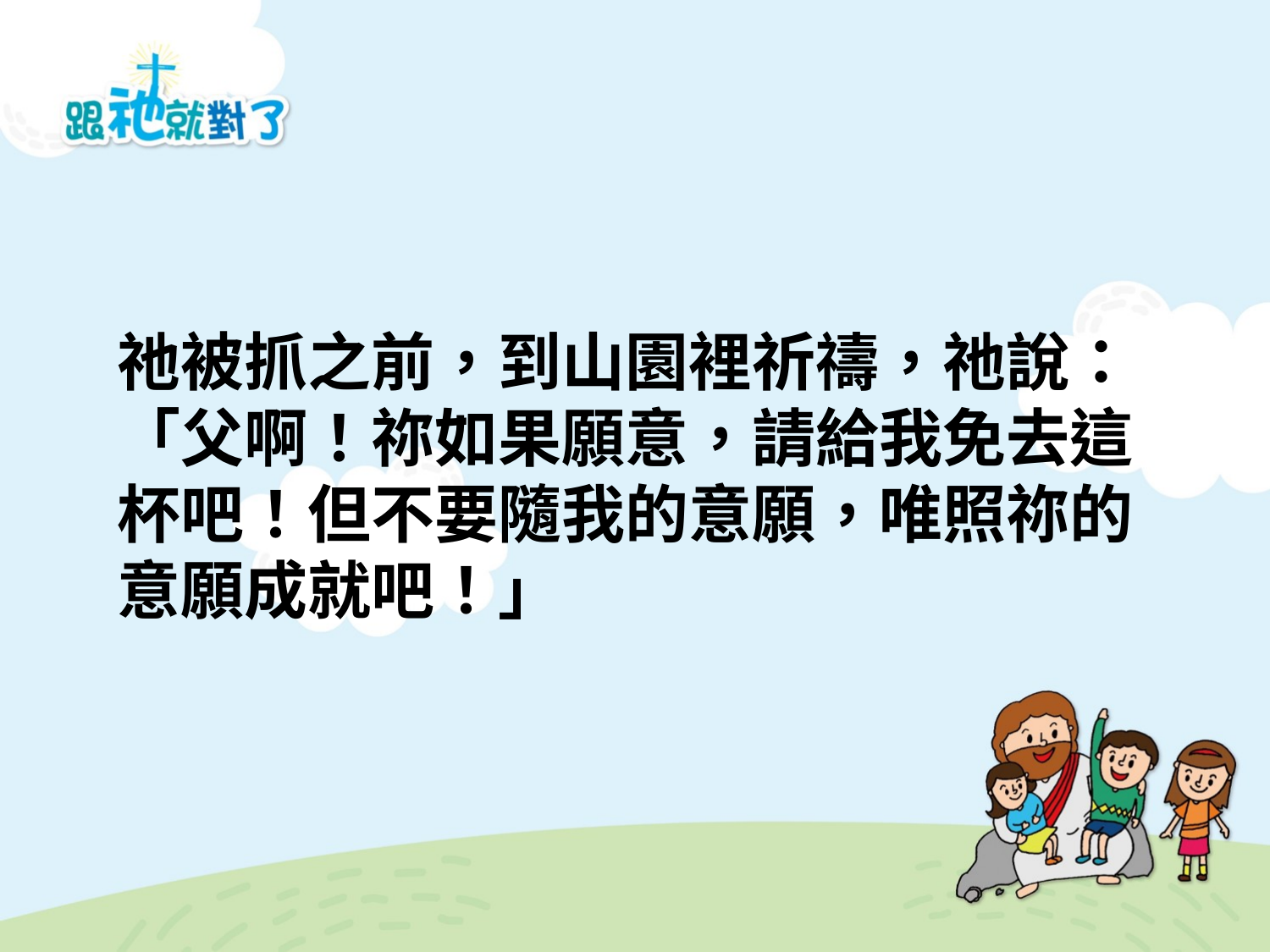

祂被抓之前，到山園裡祈禱，祂說：「父啊！祢如果願意，請給我免去這杯吧！但不要隨我的意願，唯照祢的意願成就吧！」